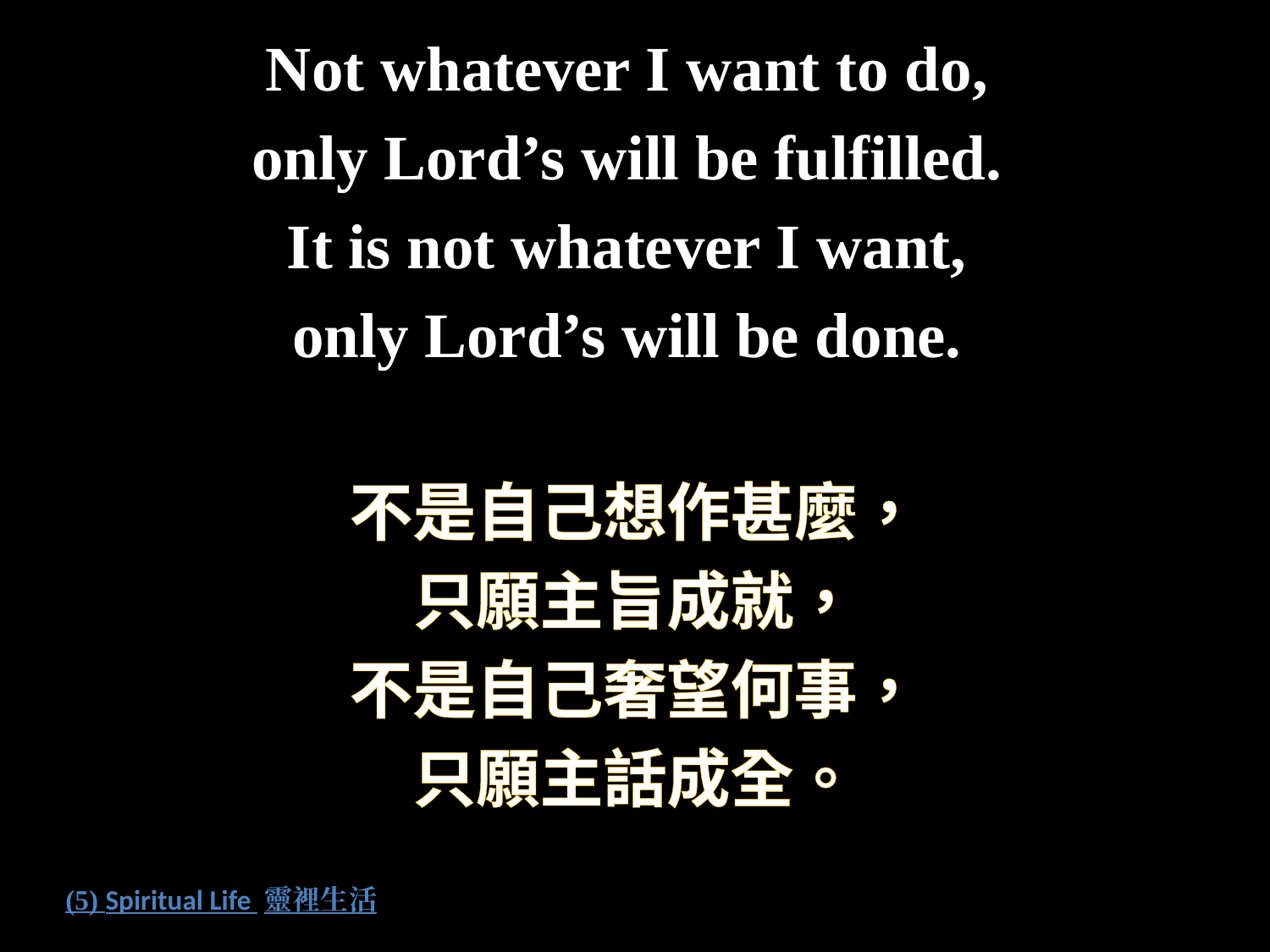

Not whatever I want to do,
only Lord’s will be fulfilled.
It is not whatever I want,
only Lord’s will be done.

不是自己想作甚麼，
只願主旨成就，
不是自己奢望何事，
只願主話成全。
# (5) Spiritual Life 靈裡生活